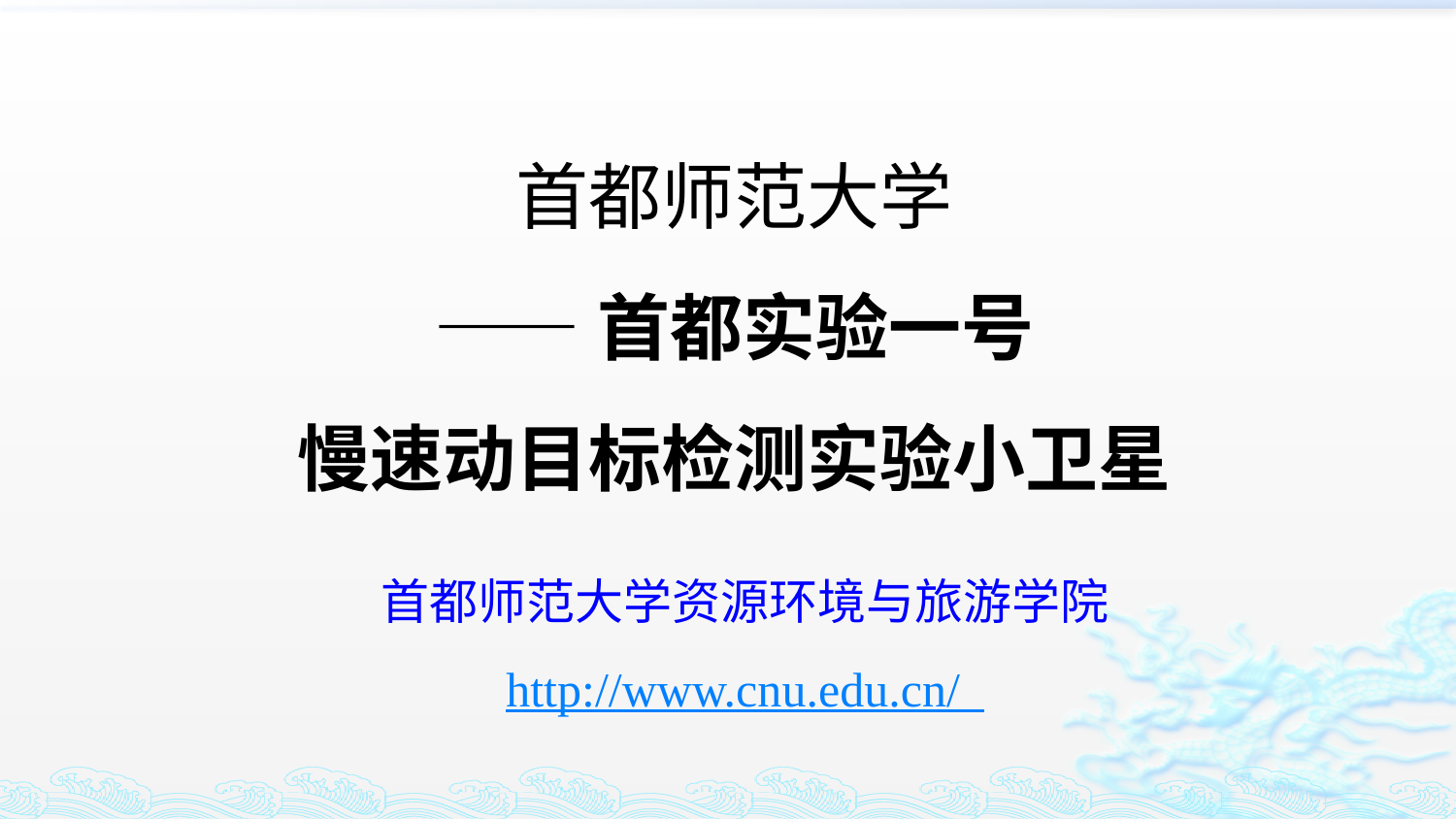

首都师范大学
——首都实验一号
慢速动目标检测实验小卫星
首都师范大学资源环境与旅游学院
http://www.cnu.edu.cn/